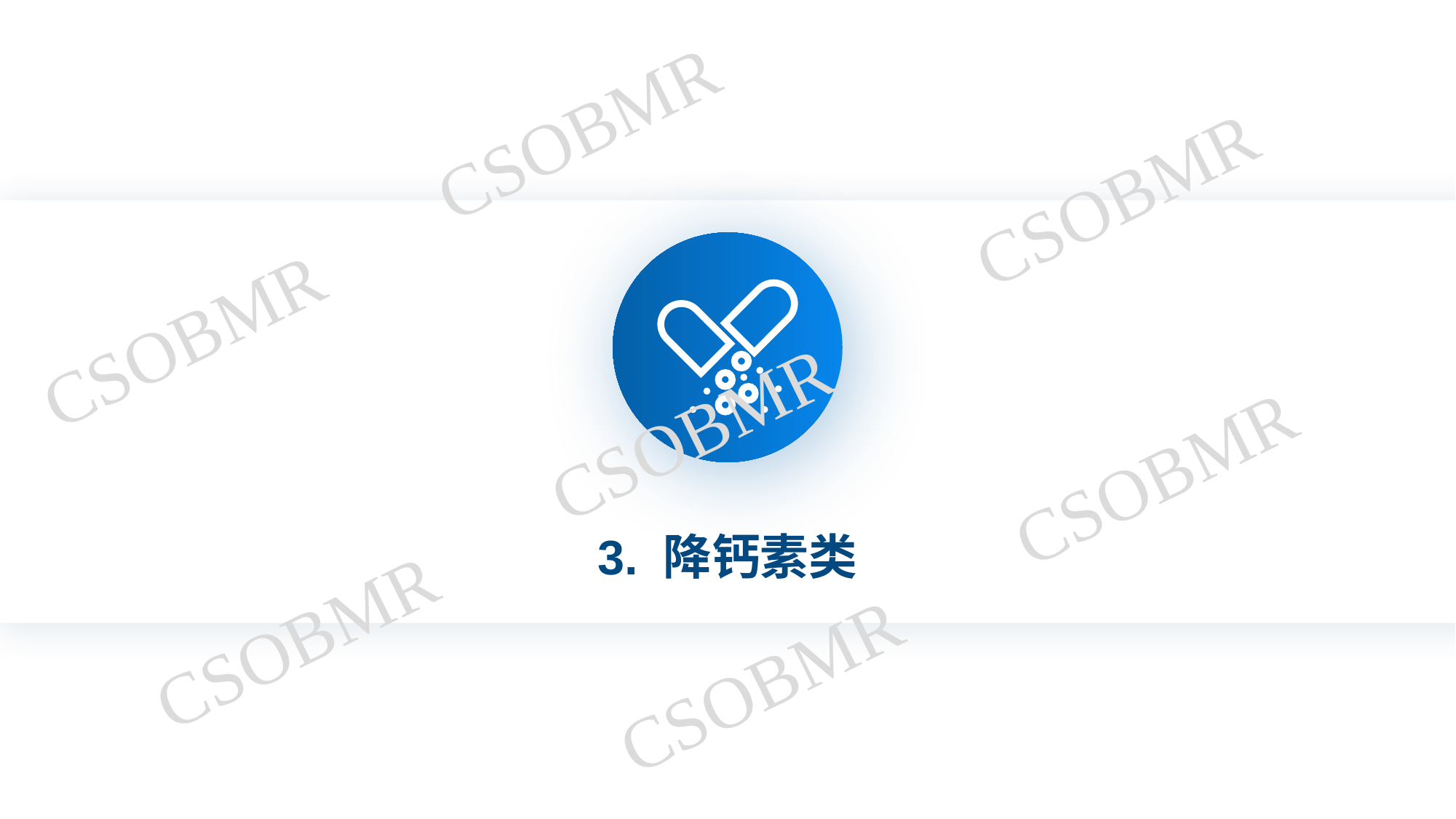

CSOBMR
CSOBMR

CSOBMR
CSOBMR
CSOBMR
3. 降钙素类
CSOBMR
CSOBMR